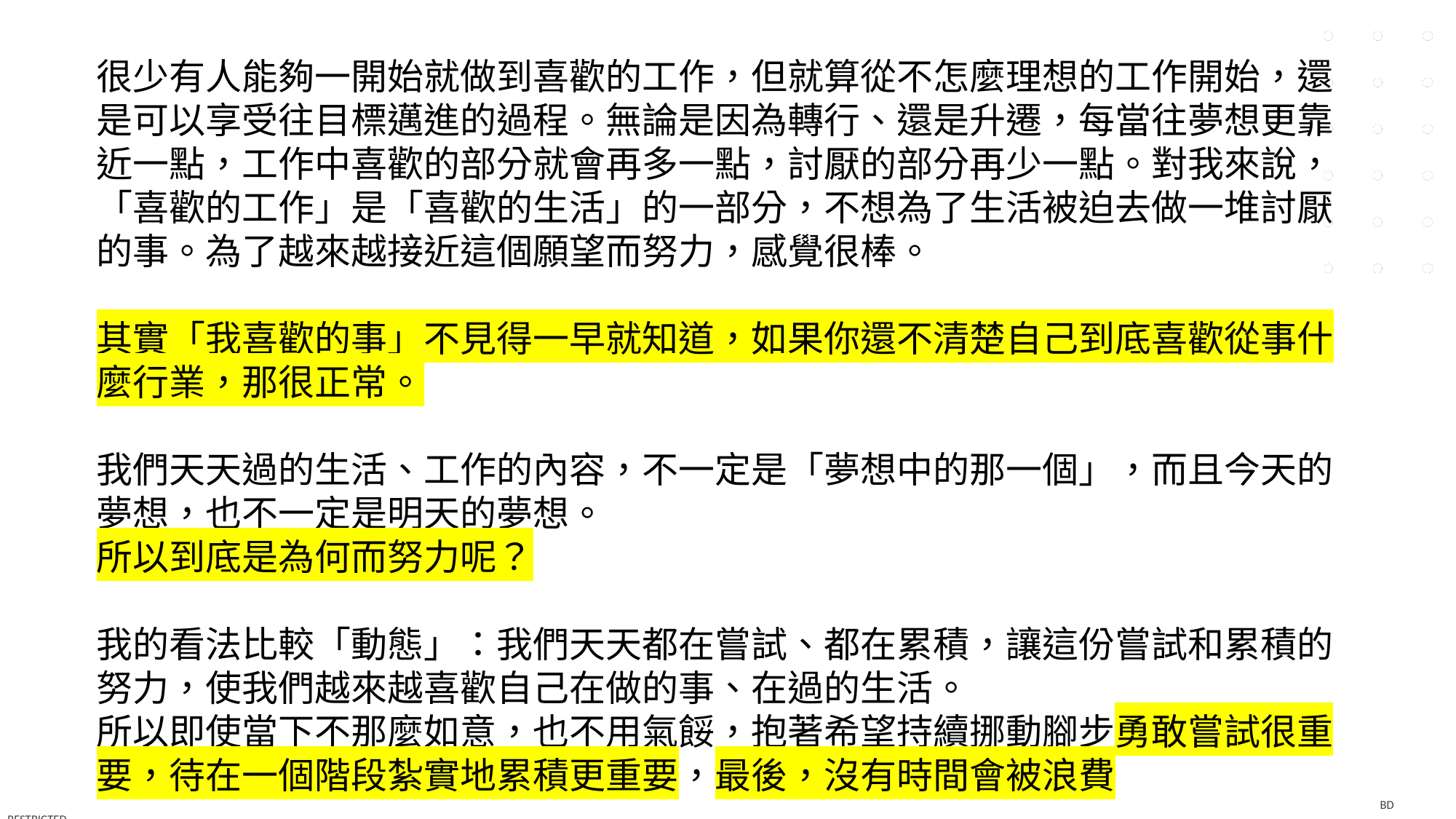

很少有人能夠一開始就做到喜歡的工作，但就算從不怎麼理想的工作開始，還是可以享受往目標邁進的過程。無論是因為轉行、還是升遷，每當往夢想更靠近一點，工作中喜歡的部分就會再多一點，討厭的部分再少一點。對我來說，「喜歡的工作」是「喜歡的生活」的一部分，不想為了生活被迫去做一堆討厭的事。為了越來越接近這個願望而努力，感覺很棒。

其實「我喜歡的事」不見得一早就知道，如果你還不清楚自己到底喜歡從事什麼行業，那很正常。

我們天天過的生活、工作的內容，不一定是「夢想中的那一個」，而且今天的夢想，也不一定是明天的夢想。
所以到底是為何而努力呢？

我的看法比較「動態」：我們天天都在嘗試、都在累積，讓這份嘗試和累積的努力，使我們越來越喜歡自己在做的事、在過的生活。
所以即使當下不那麼如意，也不用氣餒，抱著希望持續挪動腳步勇敢嘗試很重要，待在一個階段紮實地累積更重要，最後，沒有時間會被浪費